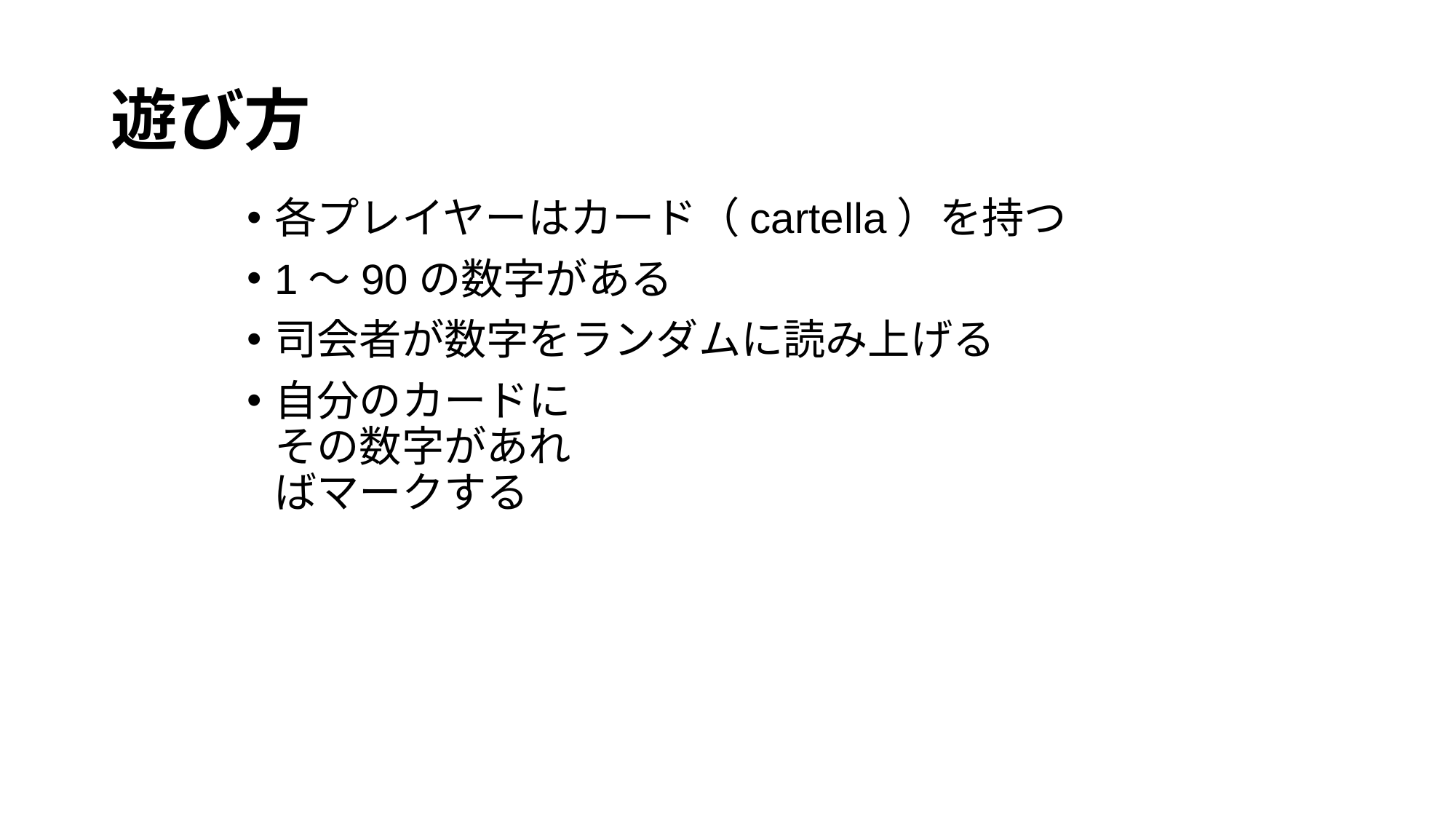

# 遊び方
各プレイヤーはカード（cartella）を持つ
1〜90の数字がある
司会者が数字をランダムに読み上げる
自分のカードに
その数字があれ
ばマークする